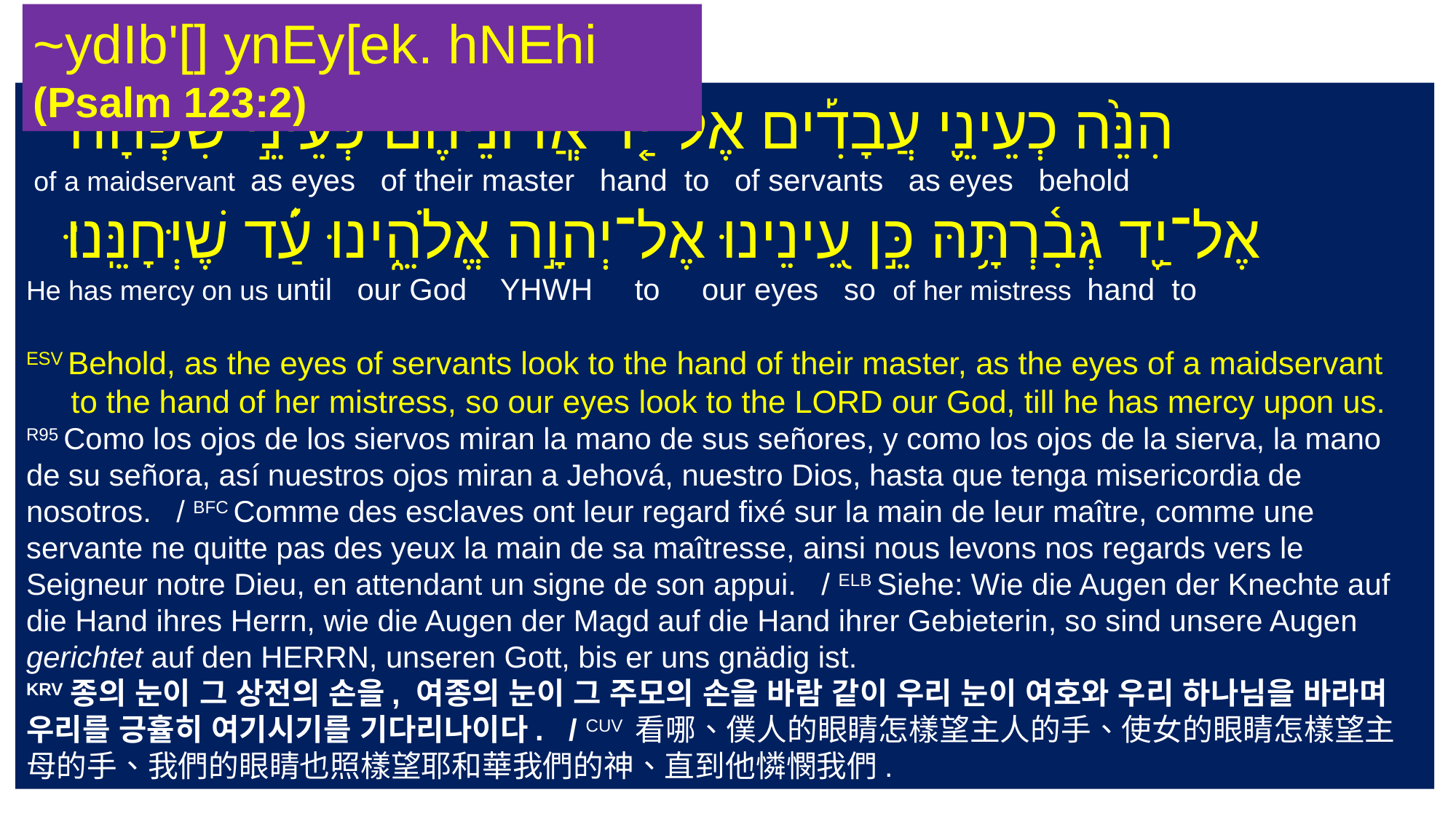

~ydIb'[] ynEy[ek. hNEhi   (Psalm 123:2)
   הִנֵּ֙ה כְעֵינֵ֪י עֲבָדִ֡ים אֶל־יַ֤ד אֲֽדוֹנֵיהֶ֗ם כְּעֵינֵ֣י שִׁפְחָה֘
 of a maidservant  as eyes   of their master   hand  to   of servants   as eyes   behold
   ‎ אֶל־יַ֪ד גְּבִ֫רְתָּ֥הּ כֵּ֣ן עֵ֭ינֵינוּ אֶל־יְהוָ֣ה אֱלֹהֵ֑ינוּ עַ֜֗ד שֶׁיְּחָנֵּֽנוּ׃
He has mercy on us until   our God    YHWH     to     our eyes   so  of her mistress  hand  to

ESV Behold, as the eyes of servants look to the hand of their master, as the eyes of a maidservant
     to the hand of her mistress, so our eyes look to the LORD our God, till he has mercy upon us.
R95 Como los ojos de los siervos miran la mano de sus señores, y como los ojos de la sierva, la mano de su señora, así nuestros ojos miran a Jehová, nuestro Dios, hasta que tenga misericordia de nosotros.   / BFC Comme des esclaves ont leur regard fixé sur la main de leur maître, comme une servante ne quitte pas des yeux la main de sa maîtresse, ainsi nous levons nos regards vers le Seigneur notre Dieu, en attendant un signe de son appui.   / ELB Siehe: Wie die Augen der Knechte auf die Hand ihres Herrn, wie die Augen der Magd auf die Hand ihrer Gebieterin, so sind unsere Augen gerichtet auf den HERRN, unseren Gott, bis er uns gnädig ist.
KRV종의 눈이 그 상전의 손을, 여종의 눈이 그 주모의 손을 바람 같이 우리 눈이 여호와 우리 하나님을 바라며 우리를 긍휼히 여기시기를 기다리나이다.   / CUV 看哪、僕人的眼睛怎樣望主人的手、使女的眼睛怎樣望主母的手、我們的眼睛也照樣望耶和華我們的神、直到他憐憫我們.